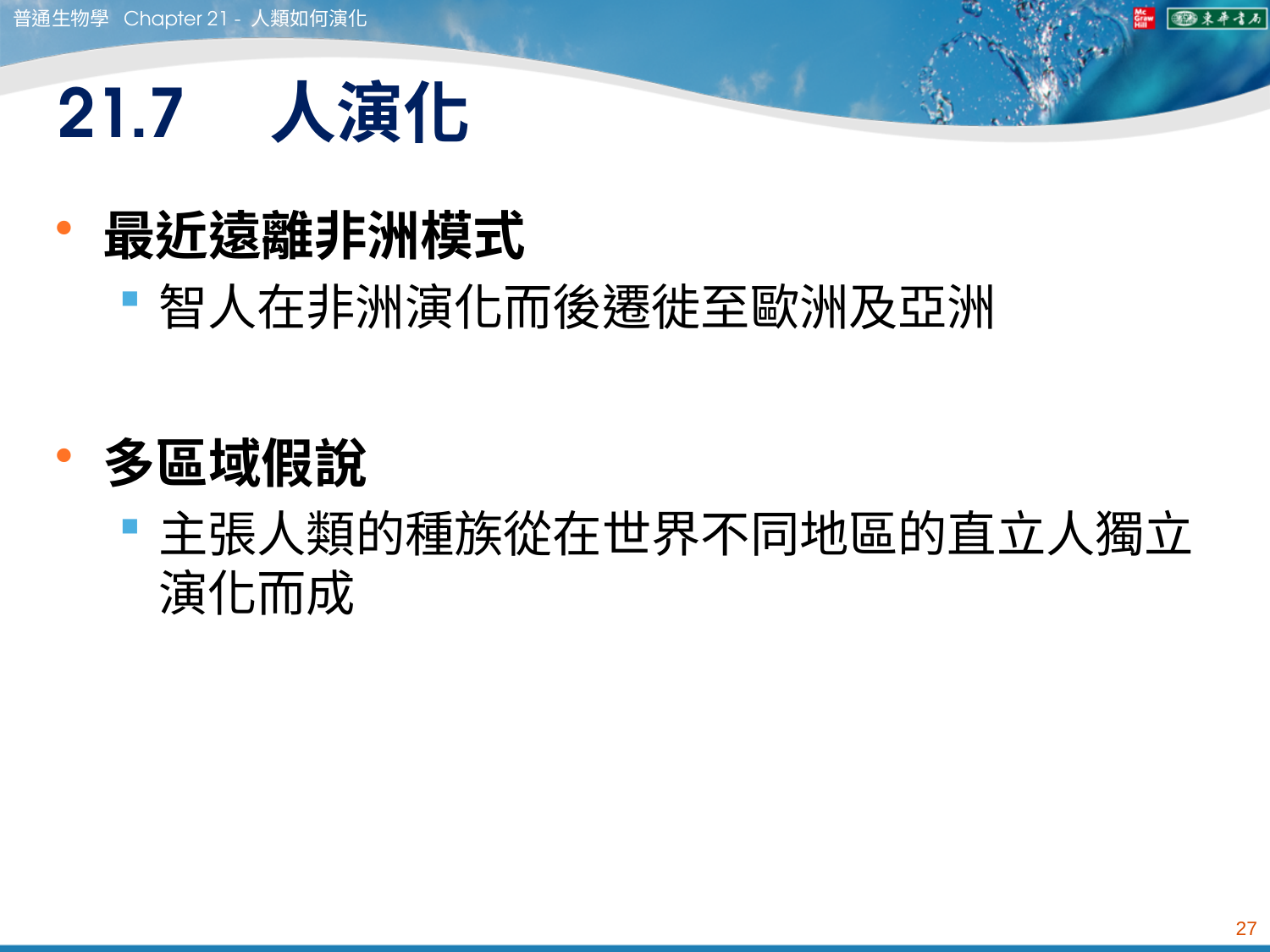

普通生物學  Chapter 21 - 人類如何演化
# 21.7　人演化
最近遠離非洲模式
智人在非洲演化而後遷徙至歐洲及亞洲

多區域假說
主張人類的種族從在世界不同地區的直立人獨立演化而成
27